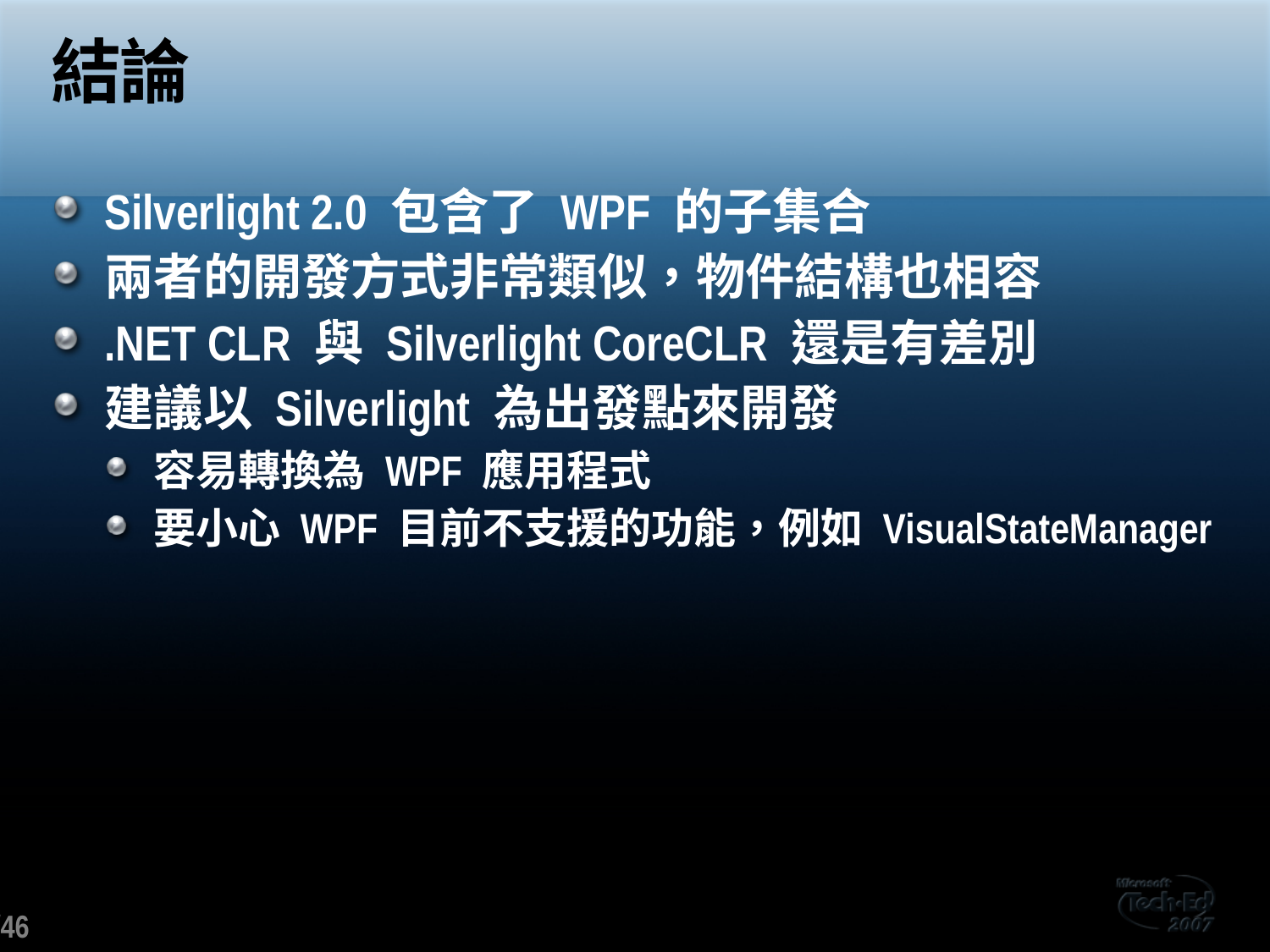

# 結論
Silverlight 2.0 包含了 WPF 的子集合
兩者的開發方式非常類似，物件結構也相容
.NET CLR 與 Silverlight CoreCLR 還是有差別
建議以 Silverlight 為出發點來開發
容易轉換為 WPF 應用程式
要小心 WPF 目前不支援的功能，例如 VisualStateManager